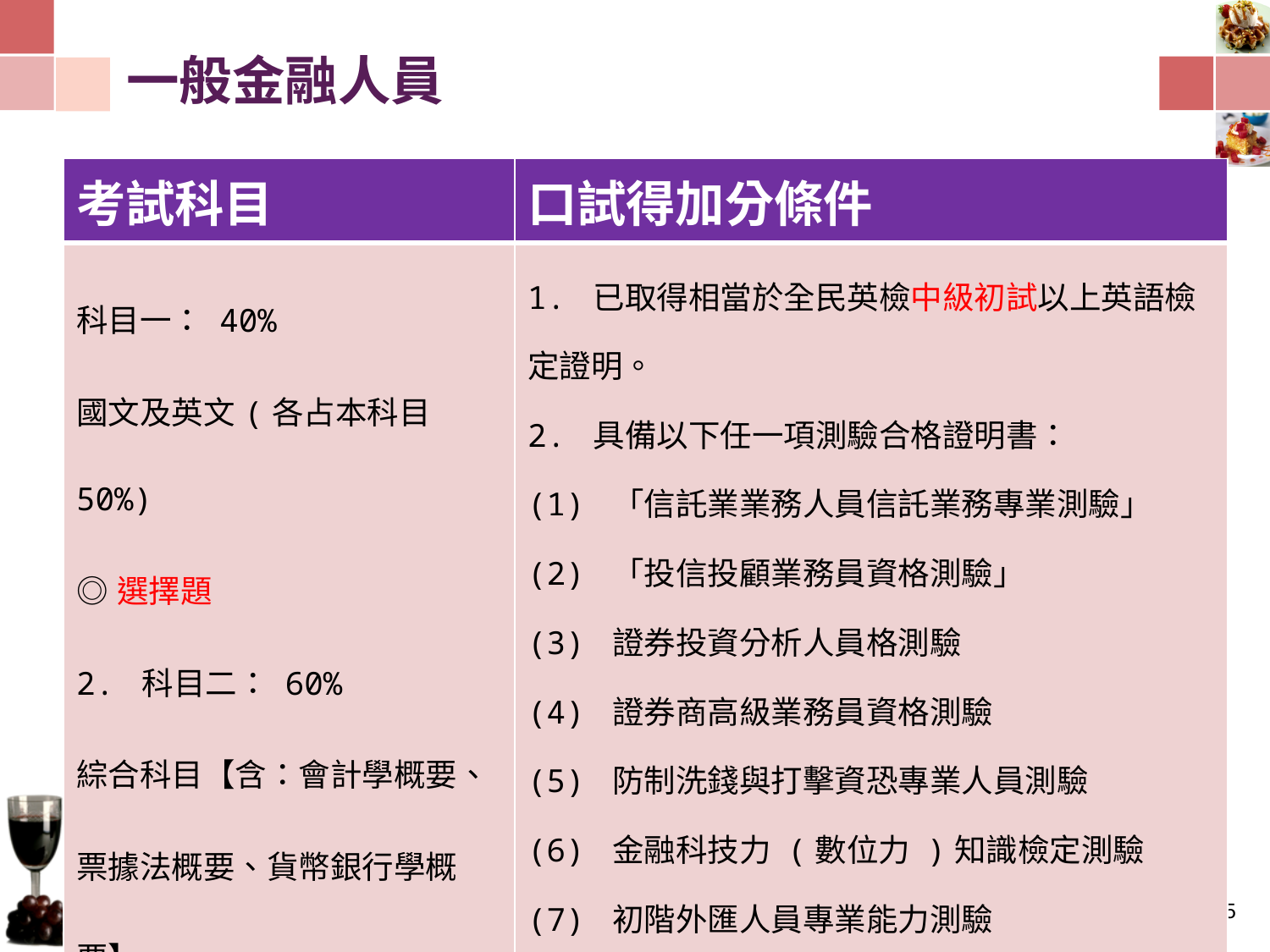

# 一般金融人員
| 考試科目 | 口試得加分條件 |
| --- | --- |
| 科目一： 40% 國文及英文(各占本科目50%) ◎選擇題 2. 科目二： 60% 綜合科目【含：會計學概要、票據法概要、貨幣銀行學概要】 ◎選擇題 | 1. 已取得相當於全民英檢中級初試以上英語檢定證明。 2. 具備以下任一項測驗合格證明書： (1) 「信託業業務人員信託業務專業測驗」 (2) 「投信投顧業務員資格測驗」 (3) 證券投資分析人員格測驗 (4) 證券商高級業務員資格測驗 (5) 防制洗錢與打擊資恐專業人員測驗 (6) 金融科技力 (數位力 )知識檢定測驗 (7) 初階外匯人員專業能力測驗 (8) 金融人員基礎學科測驗 |
5